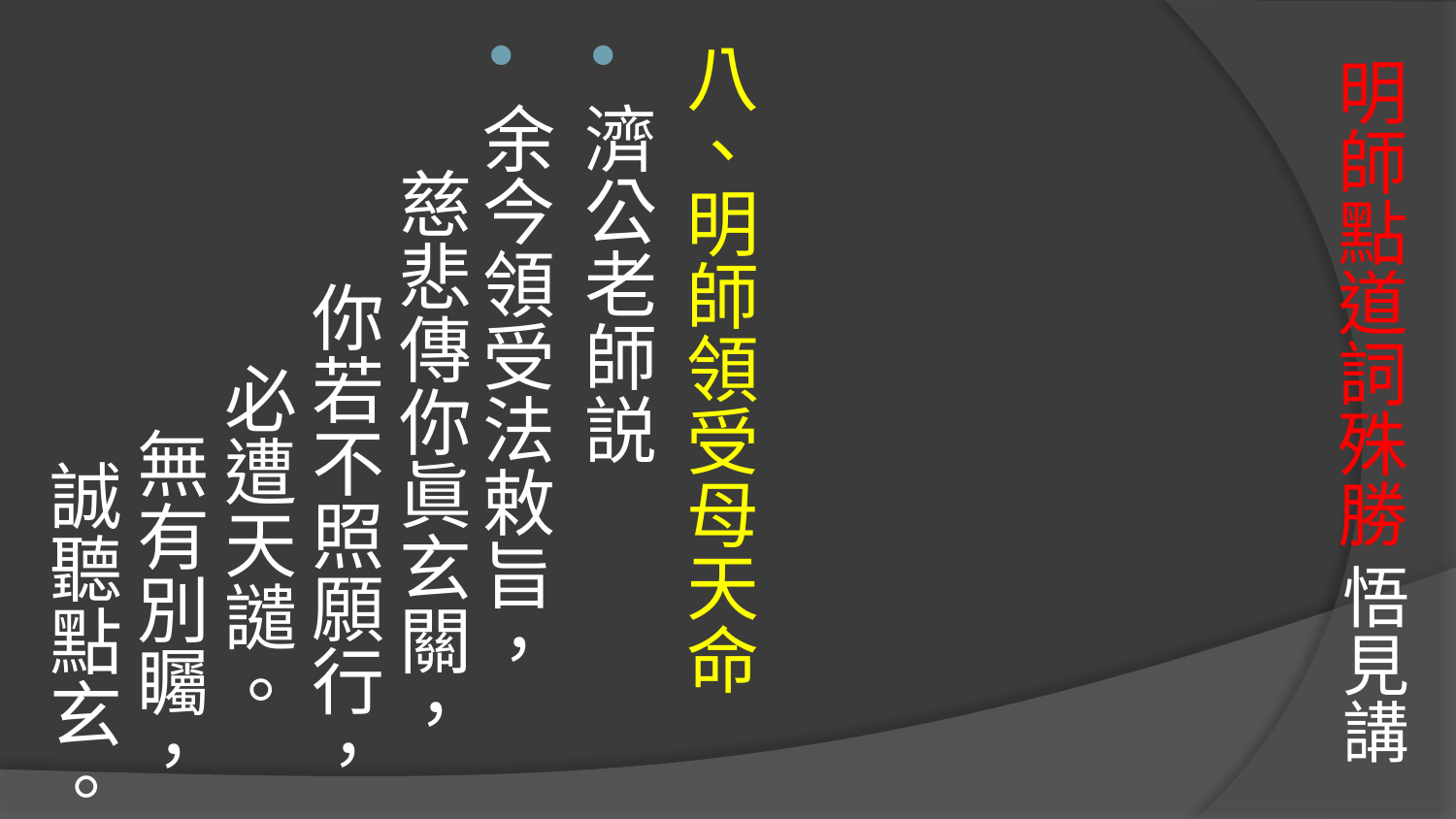

八、明師領受母天命
濟公老師説
余今領受法敕旨，           慈悲傳你眞玄關，              你若不照願行，                必遭天譴。                        無有別矚，                      誠聽點玄。
# 明師點道詞殊勝 悟見講